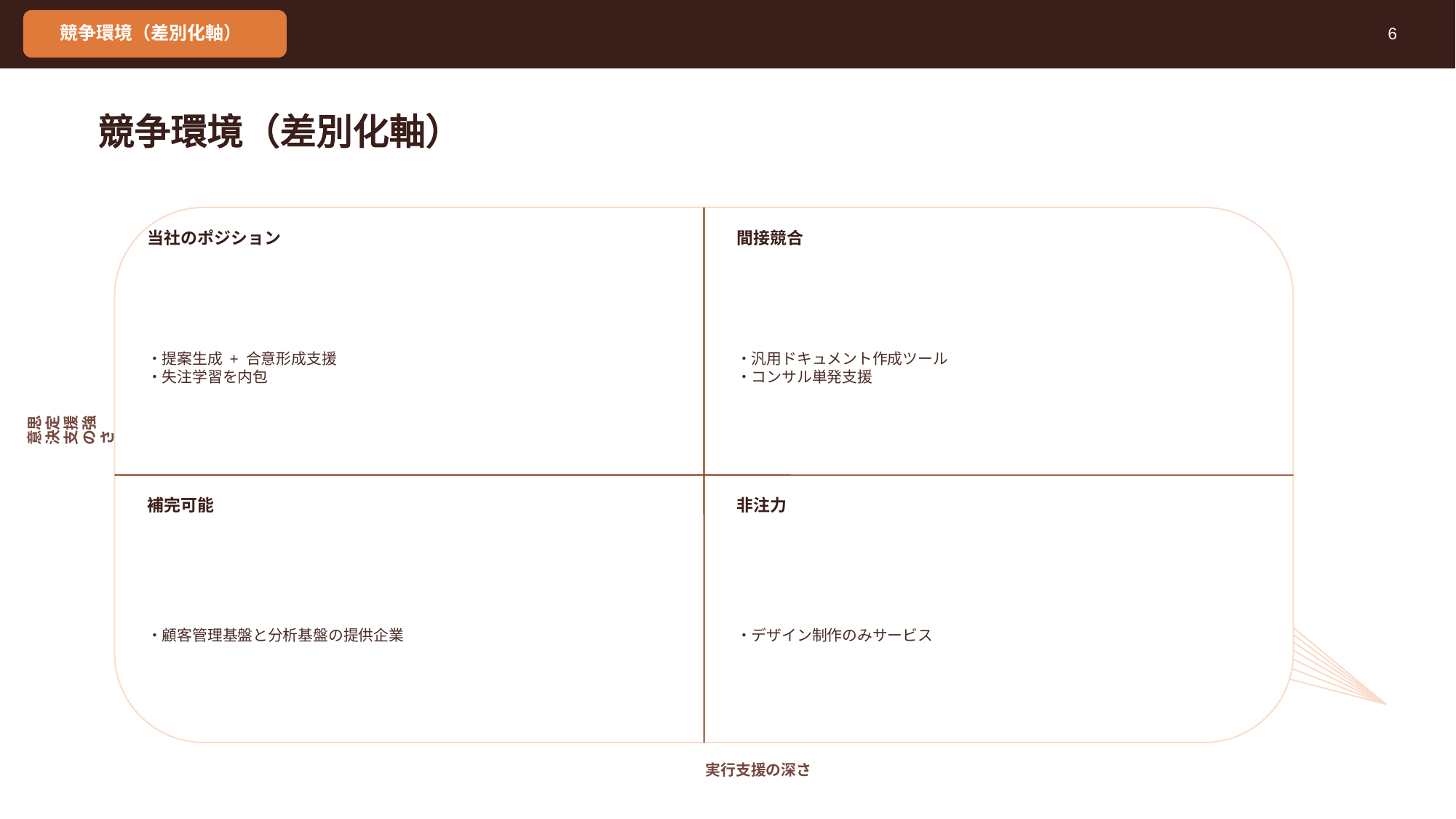

競争環境（差別化軸）
6
競争環境（差別化軸）

当社のポジション
間接競合
・提案生成 + 合意形成支援
・失注学習を内包
・汎用ドキュメント作成ツール
・コンサル単発支援
意思決定支援の強さ

補完可能
非注力
・顧客管理基盤と分析基盤の提供企業
・デザイン制作のみサービス

実行支援の深さ